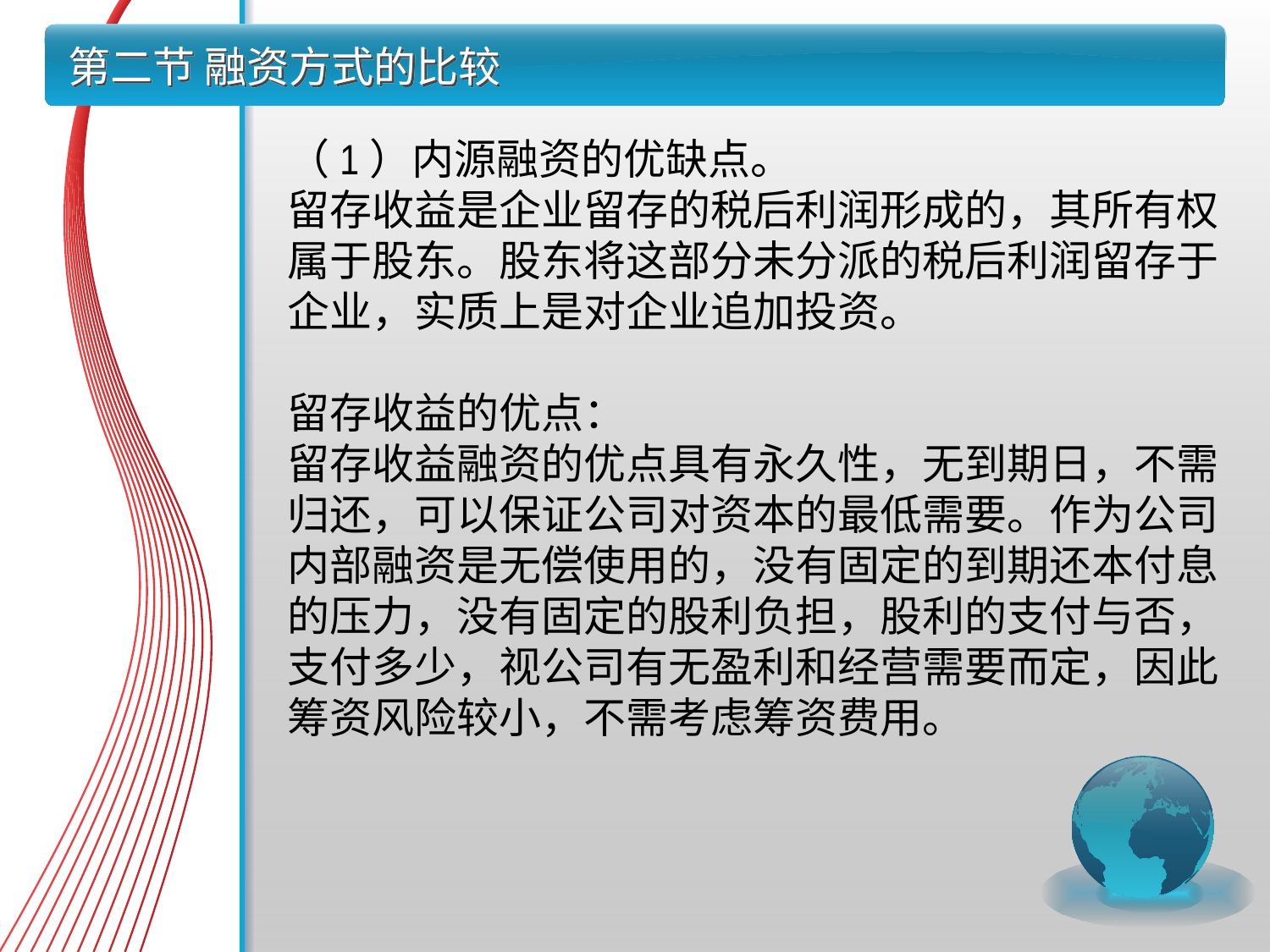

# 第二节 融资方式的比较
（1）内源融资的优缺点。
留存收益是企业留存的税后利润形成的，其所有权属于股东。股东将这部分未分派的税后利润留存于企业，实质上是对企业追加投资。

留存收益的优点：
留存收益融资的优点具有永久性，无到期日，不需归还，可以保证公司对资本的最低需要。作为公司内部融资是无偿使用的，没有固定的到期还本付息的压力，没有固定的股利负担，股利的支付与否，支付多少，视公司有无盈利和经营需要而定，因此筹资风险较小，不需考虑筹资费用。